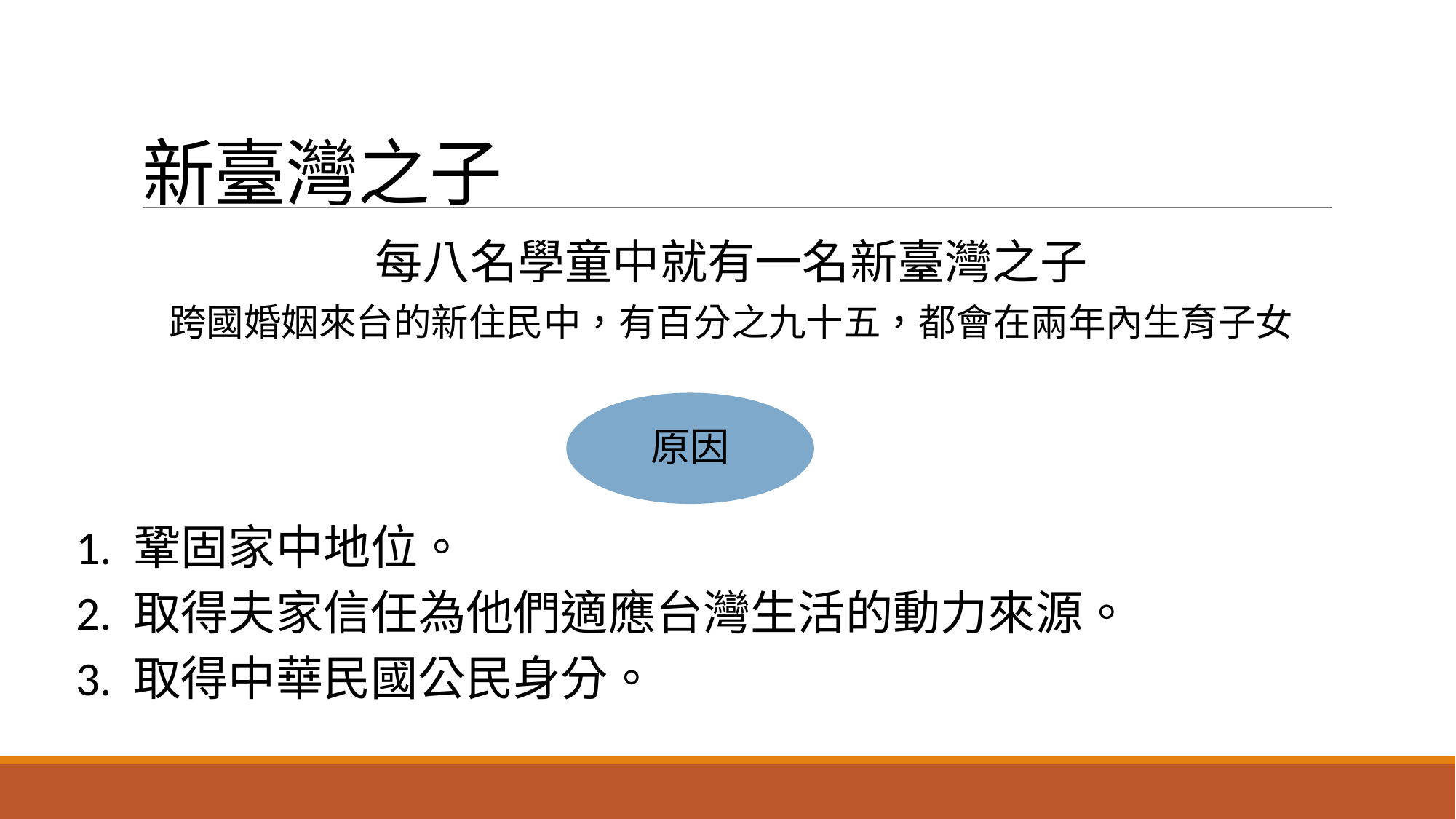

# 新臺灣之子
每八名學童中就有一名新臺灣之子
跨國婚姻來台的新住民中，有百分之九十五，都會在兩年內生育子女

1. 鞏固家中地位。
2. 取得夫家信任為他們適應台灣生活的動力來源。
3. 取得中華民國公民身分。

原因